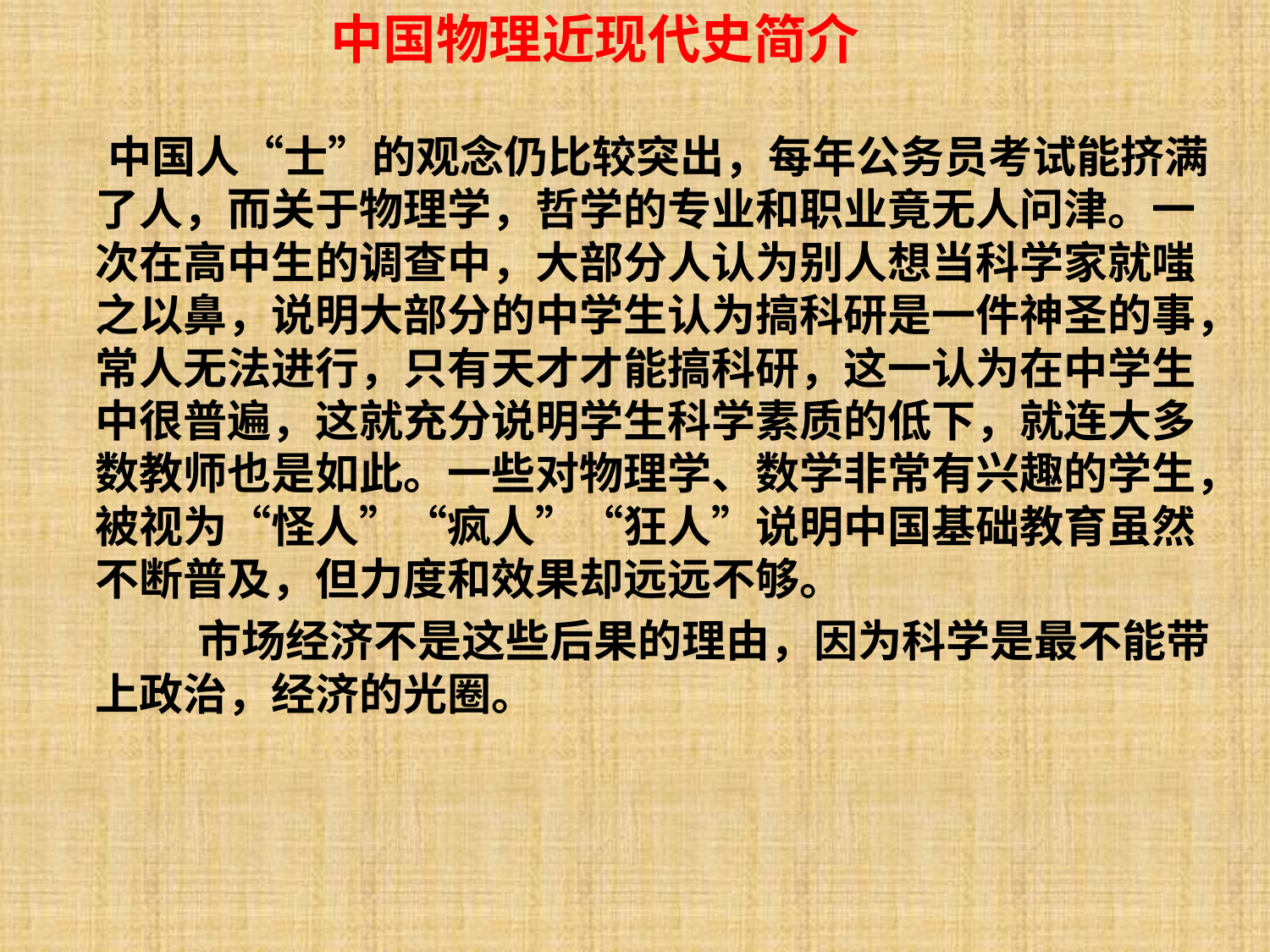

中国物理近现代史简介
     中国人“士”的观念仍比较突出，每年公务员考试能挤满了人，而关于物理学，哲学的专业和职业竟无人问津。一次在高中生的调查中，大部分人认为别人想当科学家就嗤之以鼻，说明大部分的中学生认为搞科研是一件神圣的事，常人无法进行，只有天才才能搞科研，这一认为在中学生中很普遍，这就充分说明学生科学素质的低下，就连大多数教师也是如此。一些对物理学、数学非常有兴趣的学生，被视为“怪人”“疯人”“狂人”说明中国基础教育虽然不断普及，但力度和效果却远远不够。
              市场经济不是这些后果的理由，因为科学是最不能带上政治，经济的光圈。